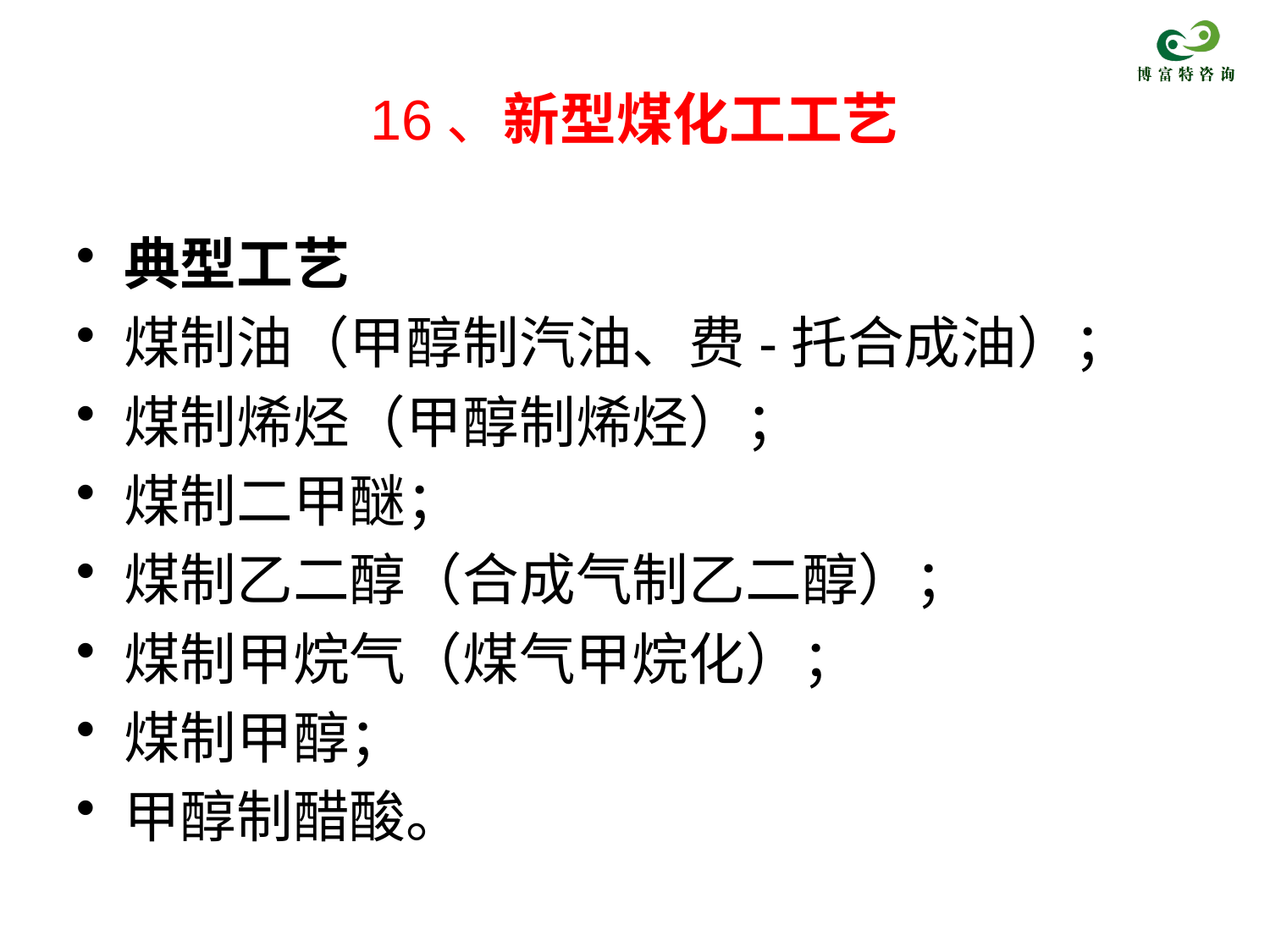

# 16、新型煤化工工艺
典型工艺
煤制油（甲醇制汽油、费-托合成油）；
煤制烯烃（甲醇制烯烃）；
煤制二甲醚；
煤制乙二醇（合成气制乙二醇）；
煤制甲烷气（煤气甲烷化）；
煤制甲醇；
甲醇制醋酸。